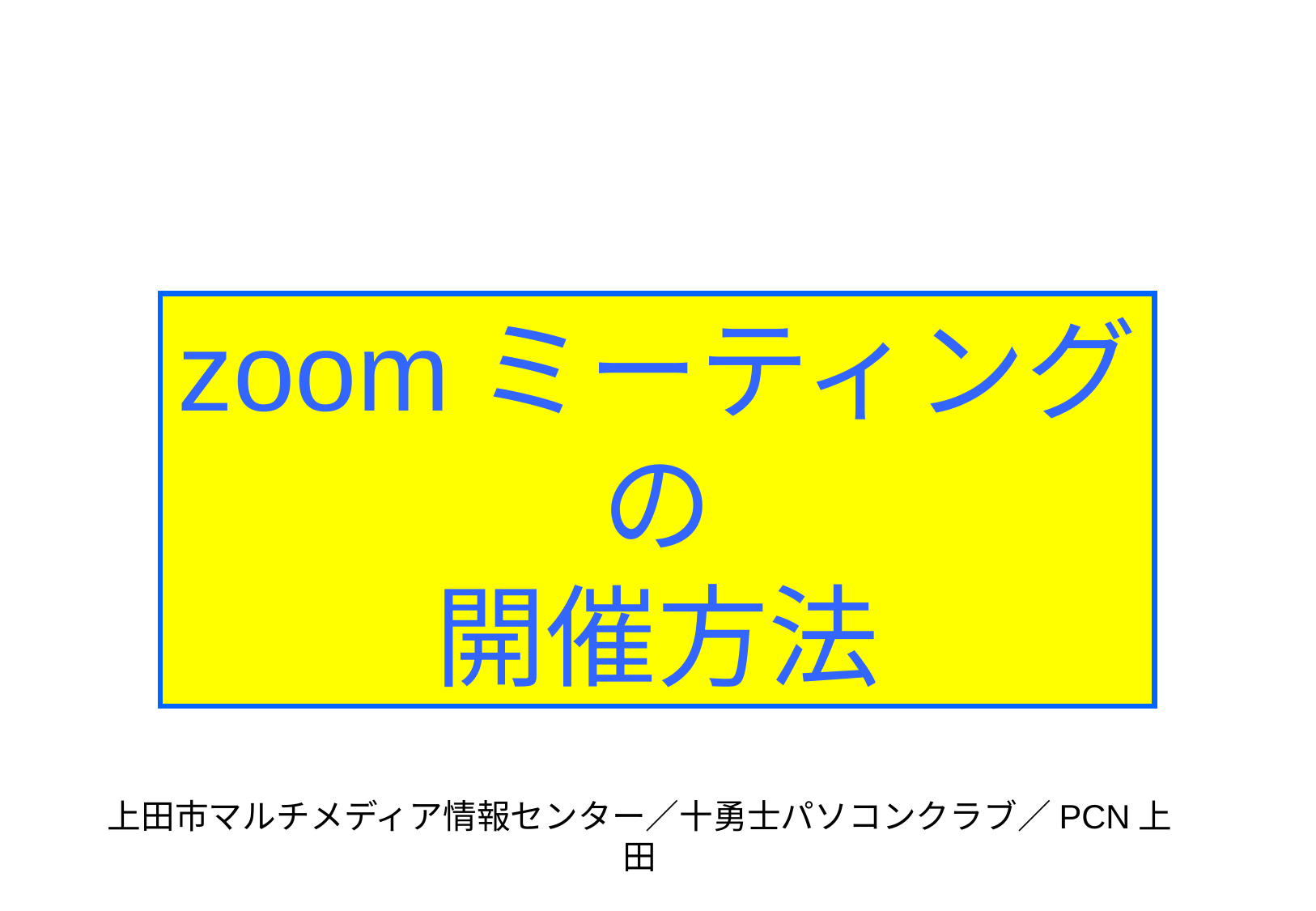

zoomミーティングの
開催方法
上田市マルチメディア情報センター／十勇士パソコンクラブ／PCN上田